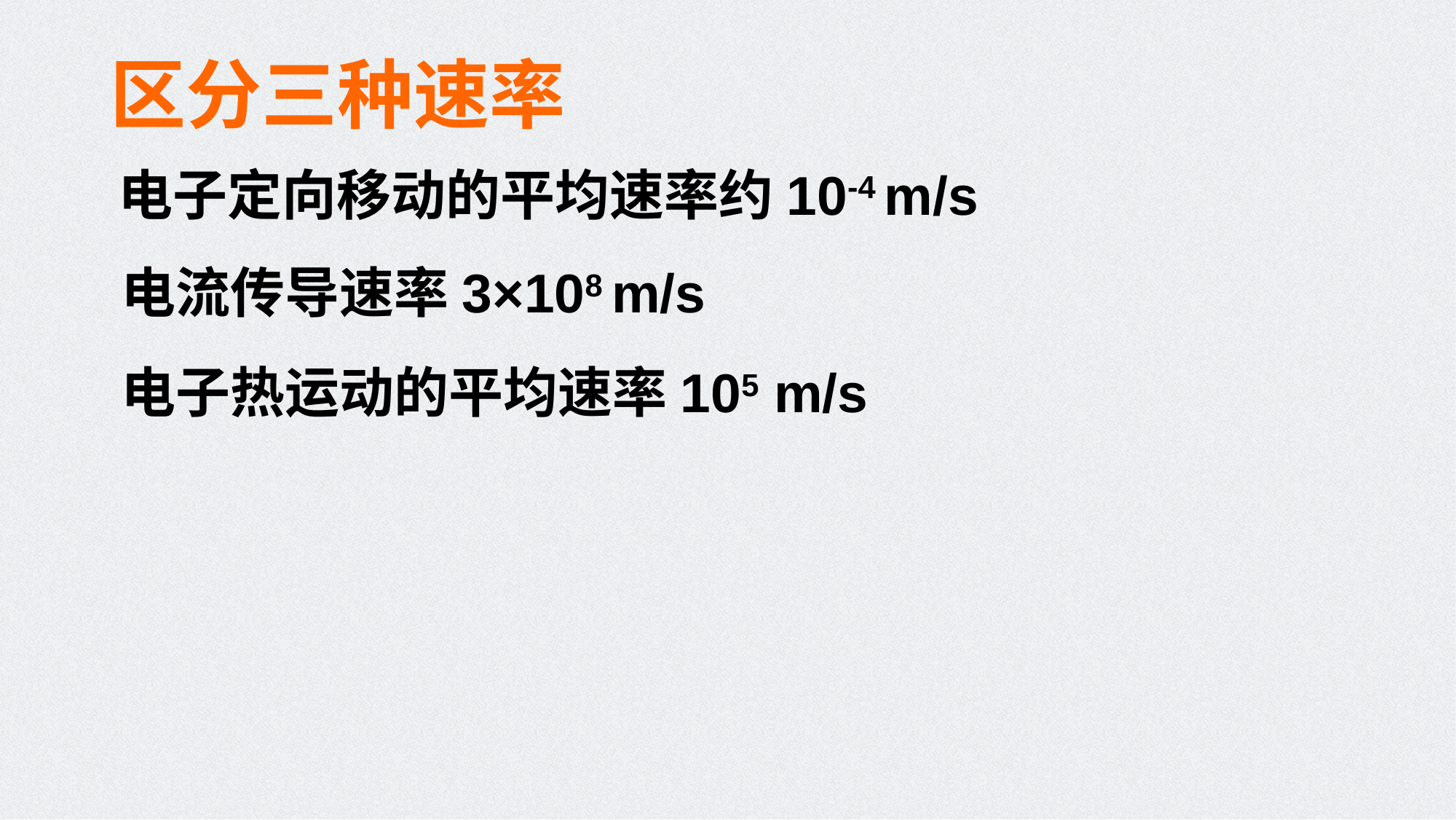

区分三种速率
电子定向移动的平均速率约10-4 m/s
电流传导速率3×108 m/s
电子热运动的平均速率105 m/s